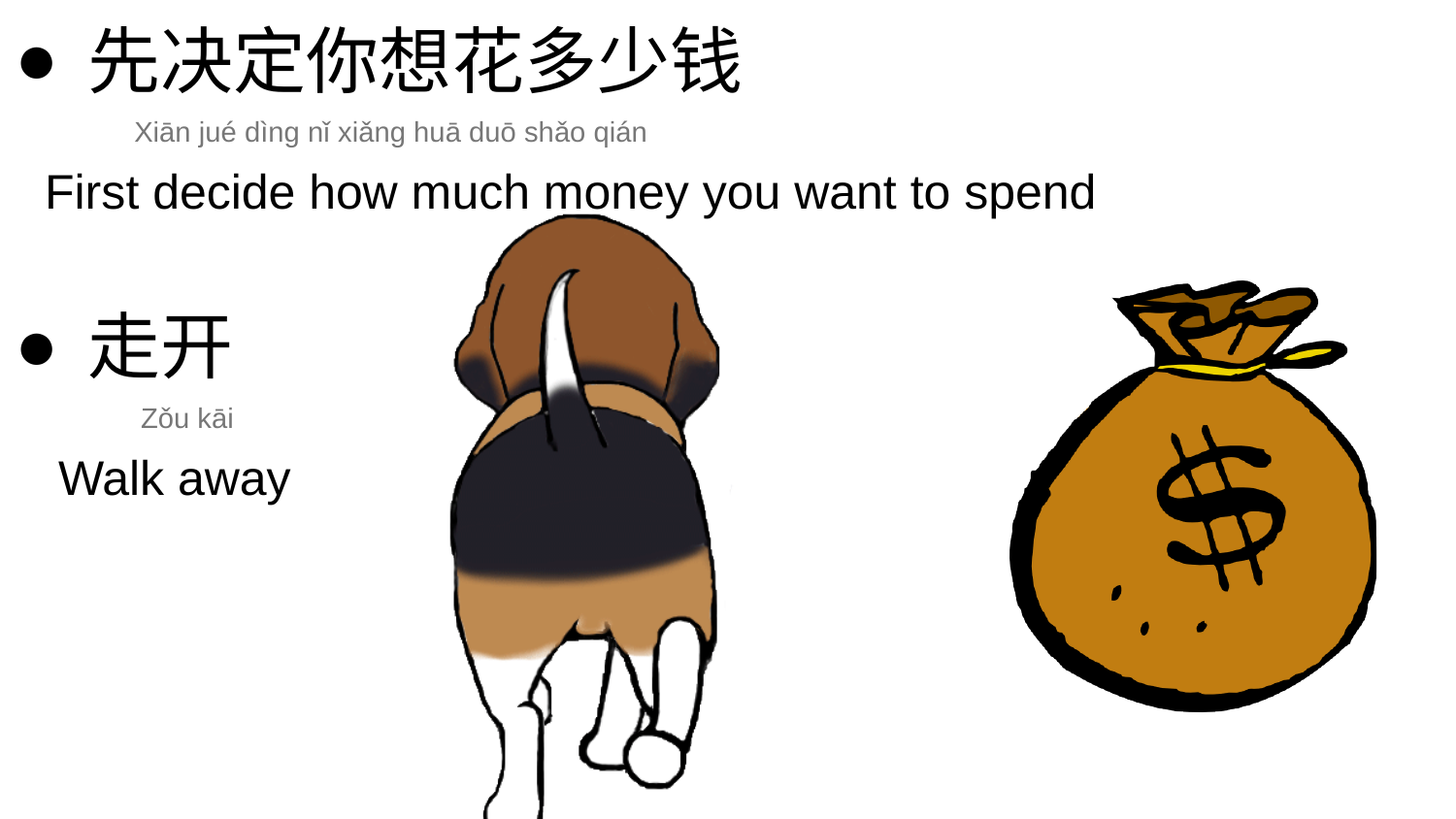

先决定你想花多少钱
                Xiān jué dìng nǐ xiǎng huā duō shǎo qián
First decide how much money you want to spend

走开
            Zǒu kāi
 Walk away